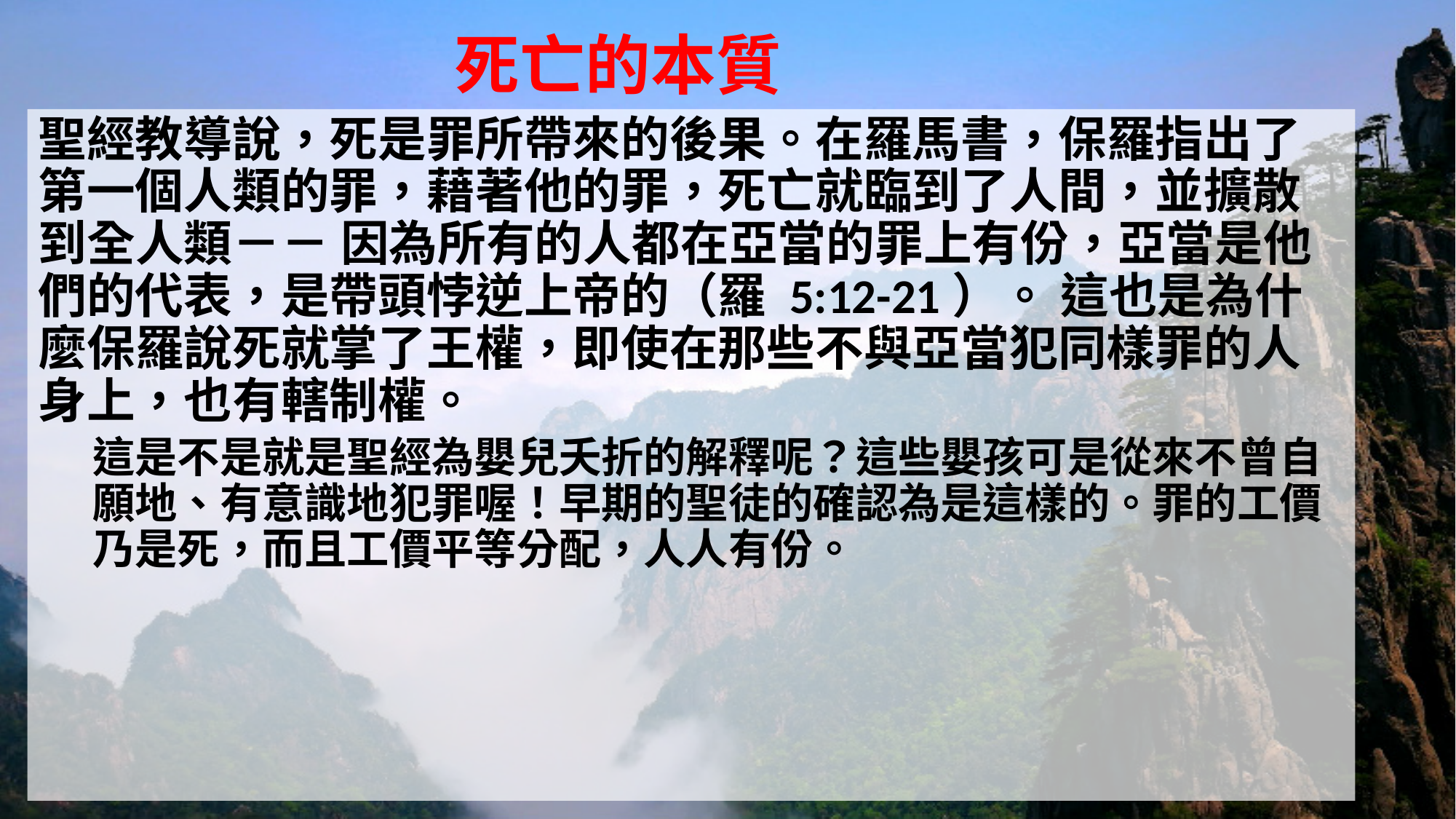

# 死亡的本質
聖經教導說，死是罪所帶來的後果。在羅馬書，保羅指出了第一個人類的罪，藉著他的罪，死亡就臨到了人間，並擴散到全人類－－ 因為所有的人都在亞當的罪上有份，亞當是他們的代表，是帶頭悖逆上帝的（羅 5:12-21）。 這也是為什麼保羅說死就掌了王權，即使在那些不與亞當犯同樣罪的人身上，也有轄制權。
這是不是就是聖經為嬰兒夭折的解釋呢？這些嬰孩可是從來不曾自願地、有意識地犯罪喔！早期的聖徒的確認為是這樣的。罪的工價乃是死，而且工價平等分配，人人有份。